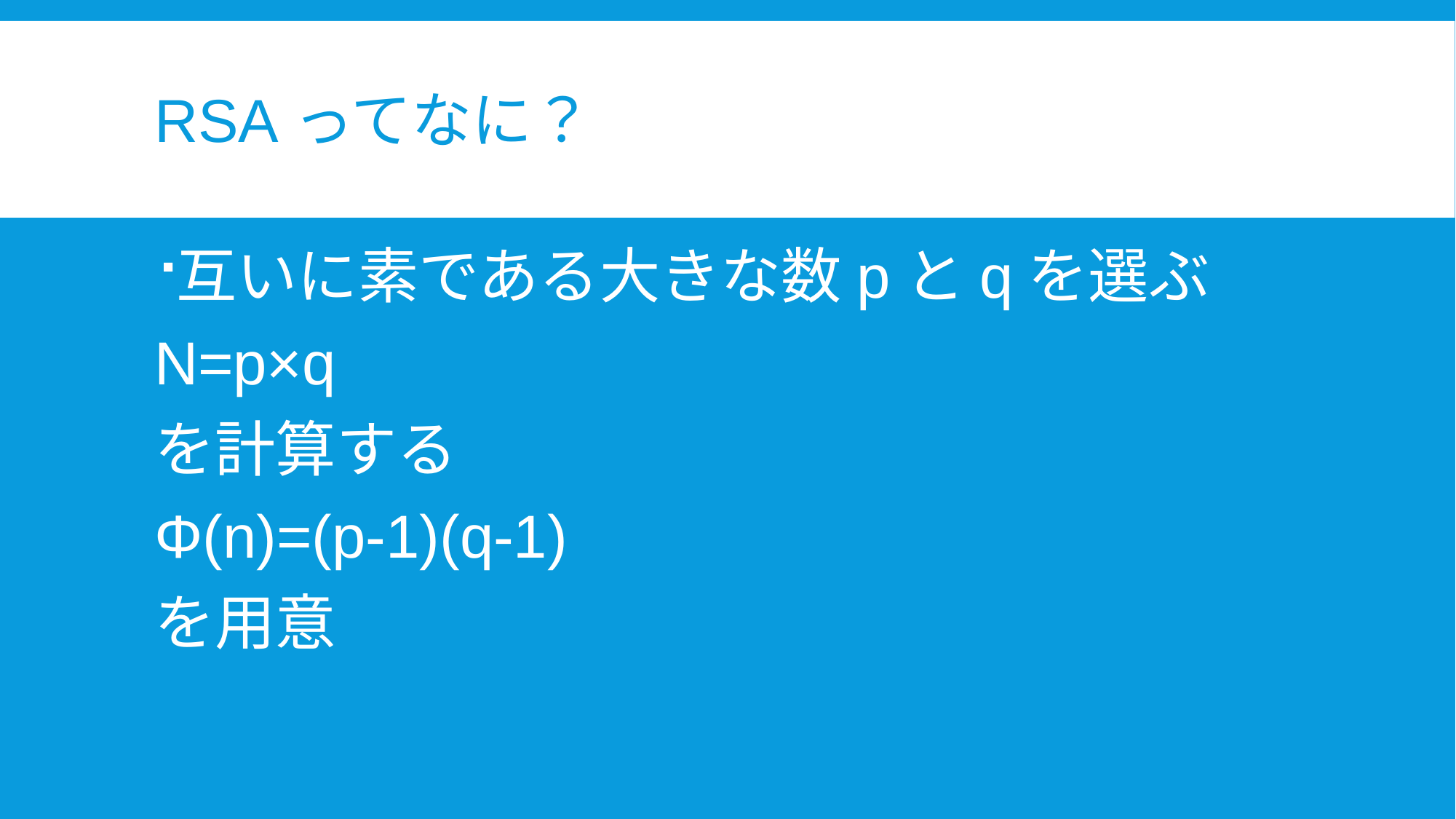

# RSAってなに？
互いに素である大きな数pとqを選ぶ
N=p×q
を計算する
Φ(n)=(p-1)(q-1)
を用意